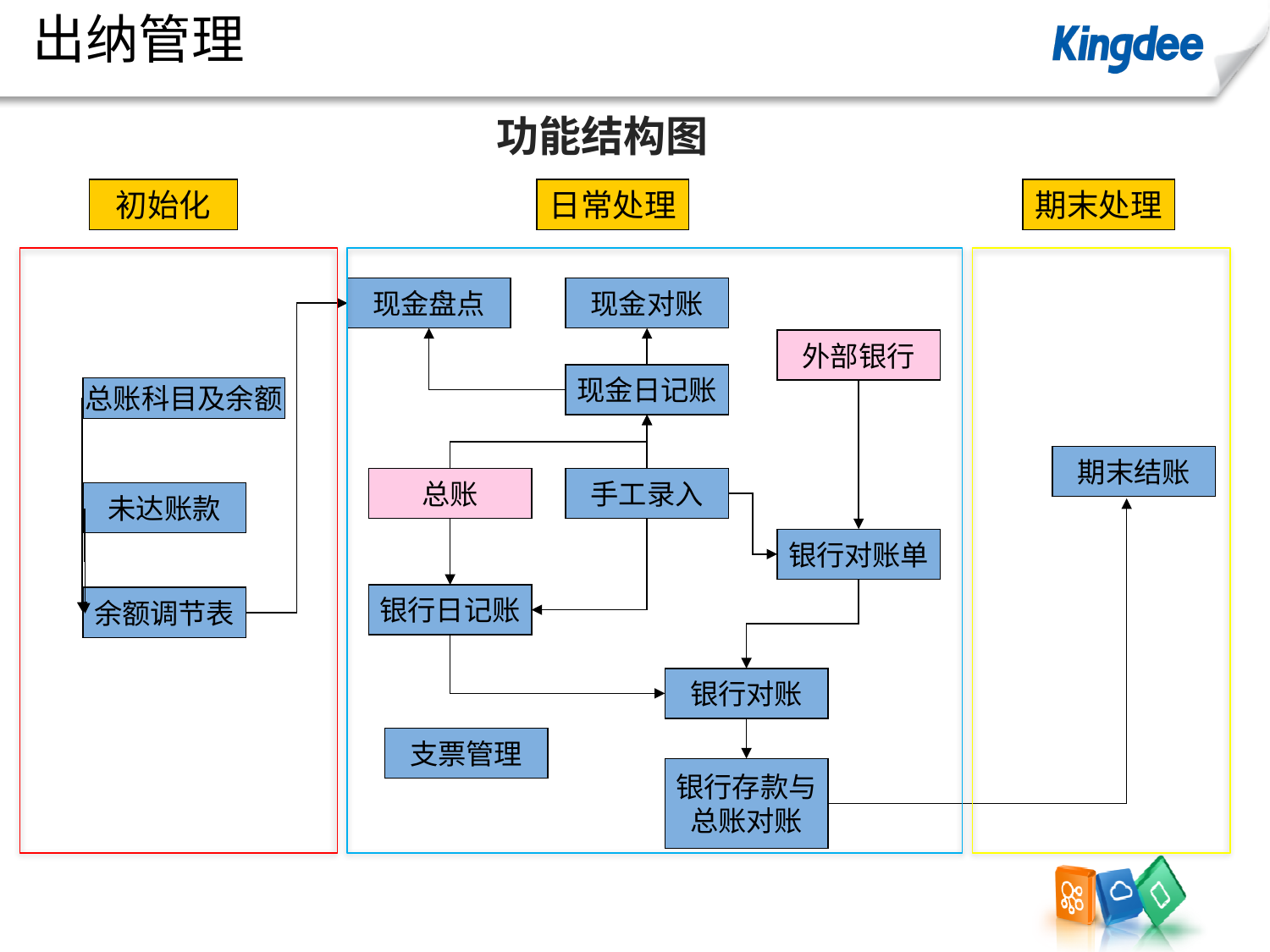

# 出纳管理
功能结构图

初始化
日常处理
期末处理

现金盘点
现金对账
外部银行
现金日记账
总账科目及余额
期末结账
总账
手工录入
未达账款
银行对账单
银行日记账
余额调节表
银行对账
支票管理
银行存款与
总账对账